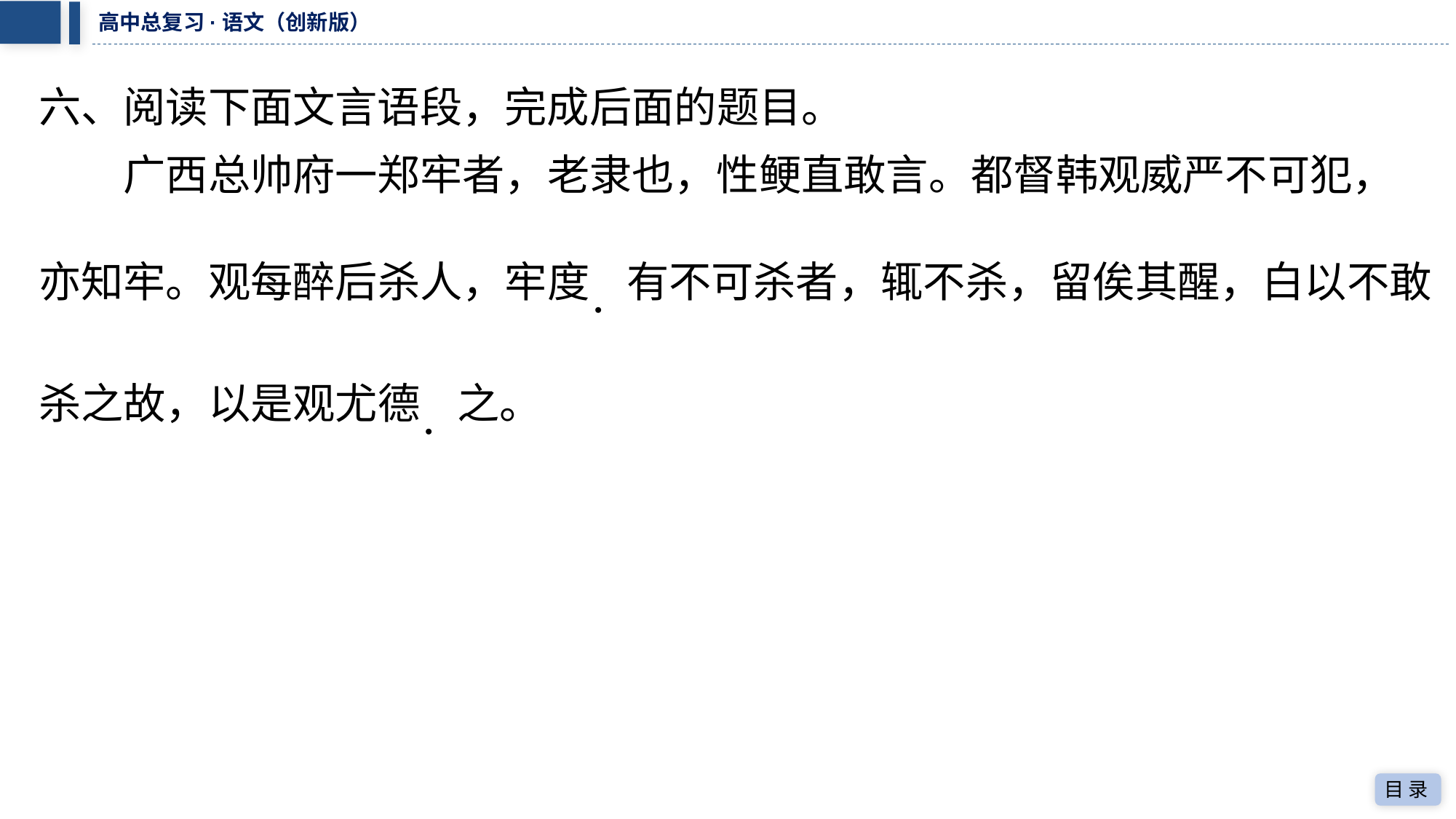

六、阅读下面文言语段，完成后面的题目。
　　广西总帅府一郑牢者，老隶也，性鲠直敢言。都督韩观威严不可犯，
亦知牢。观每醉后杀人，牢度．有不可杀者，辄不杀，留俟其醒，白以不敢
杀之故，以是观尤德．之。